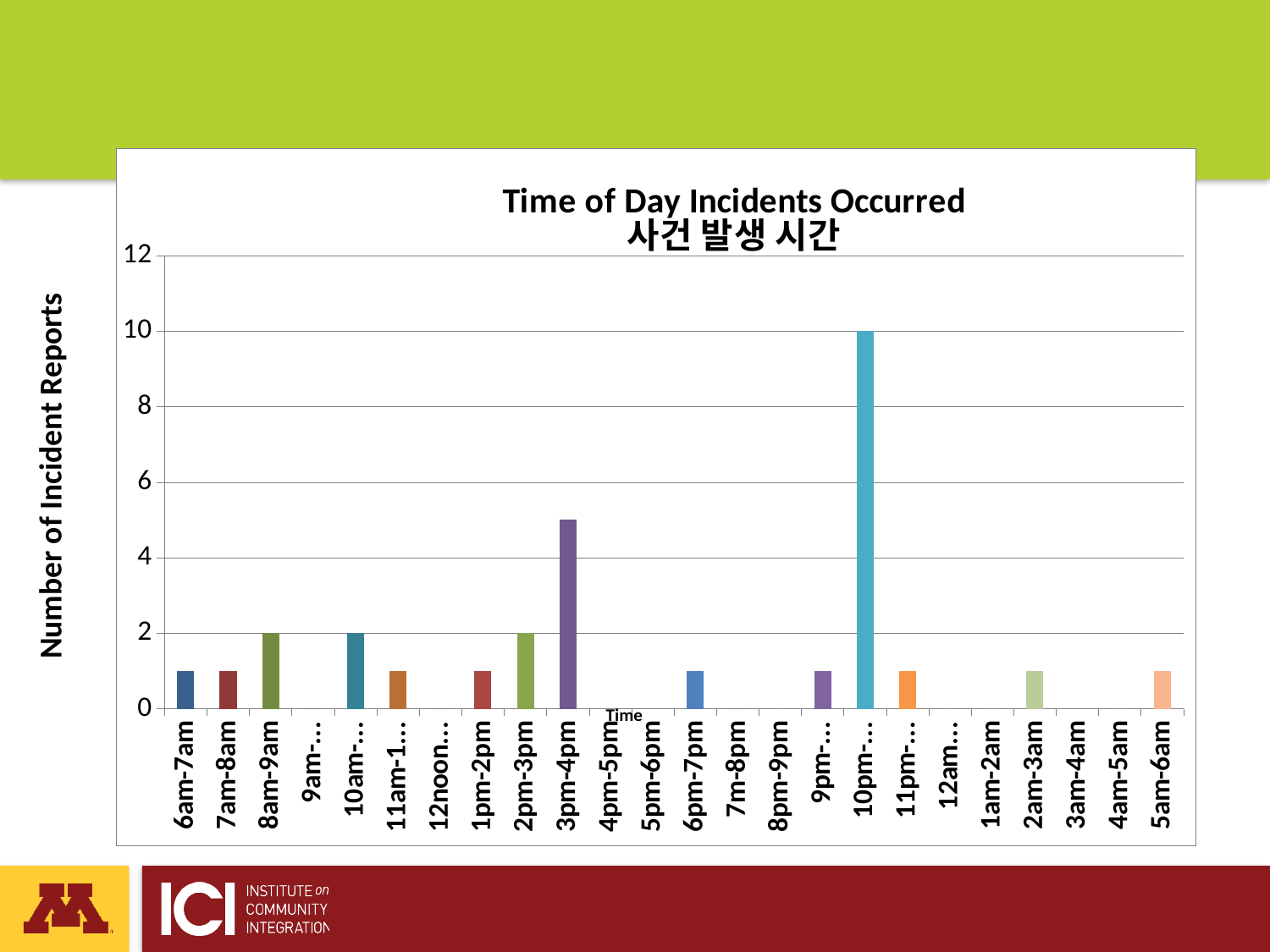

### Chart: Time of Day Incidents Occurred
사건 발생 시간

| Category |  |
|---|---|
| 6am-7am | 1.0 |
| 7am-8am | 1.0 |
| 8am-9am | 2.0 |
| 9am-10am | 0.0 |
| 10am-11am | 2.0 |
| 11am-12noon | 1.0 |
| 12noon-1pm | 0.0 |
| 1pm-2pm | 1.0 |
| 2pm-3pm | 2.0 |
| 3pm-4pm | 5.0 |
| 4pm-5pm | 0.0 |
| 5pm-6pm | 0.0 |
| 6pm-7pm | 1.0 |
| 7m-8pm | 0.0 |
| 8pm-9pm | 0.0 |
| 9pm-10pm | 1.0 |
| 10pm-11pm | 10.0 |
| 11pm-12am | 1.0 |
| 12am-1am | 0.0 |
| 1am-2am | 0.0 |
| 2am-3am | 1.0 |
| 3am-4am | 0.0 |
| 4am-5am | 0.0 |
| 5am-6am | 1.0 |
Number of Incident Reports
Time